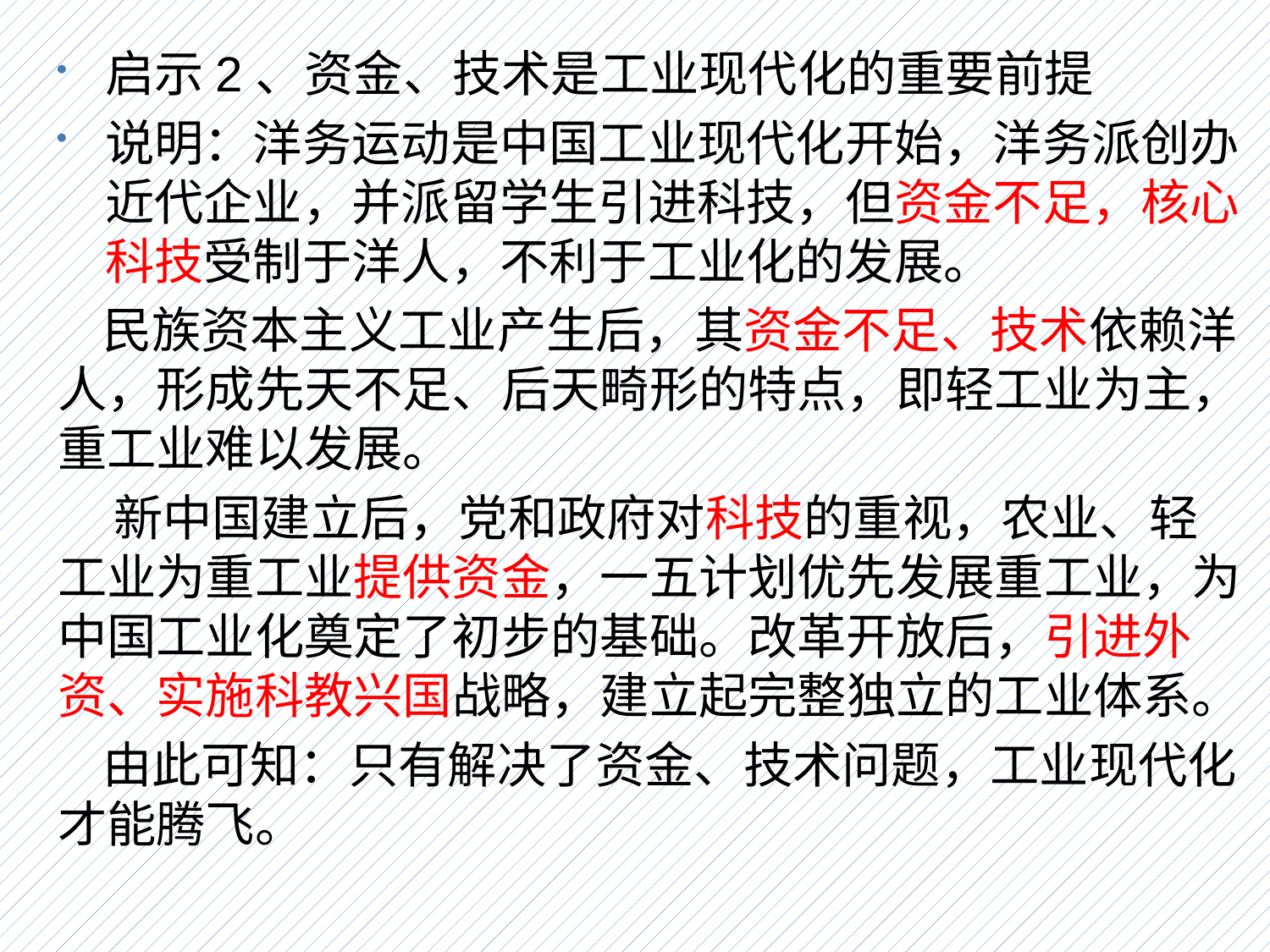

启示2、资金、技术是工业现代化的重要前提
说明：洋务运动是中国工业现代化开始，洋务派创办近代企业，并派留学生引进科技，但资金不足，核心科技受制于洋人，不利于工业化的发展。
   民族资本主义工业产生后，其资金不足、技术依赖洋人，形成先天不足、后天畸形的特点，即轻工业为主，重工业难以发展。
    新中国建立后，党和政府对科技的重视，农业、轻工业为重工业提供资金，一五计划优先发展重工业，为中国工业化奠定了初步的基础。改革开放后，引进外资、实施科教兴国战略，建立起完整独立的工业体系。
   由此可知：只有解决了资金、技术问题，工业现代化才能腾飞。